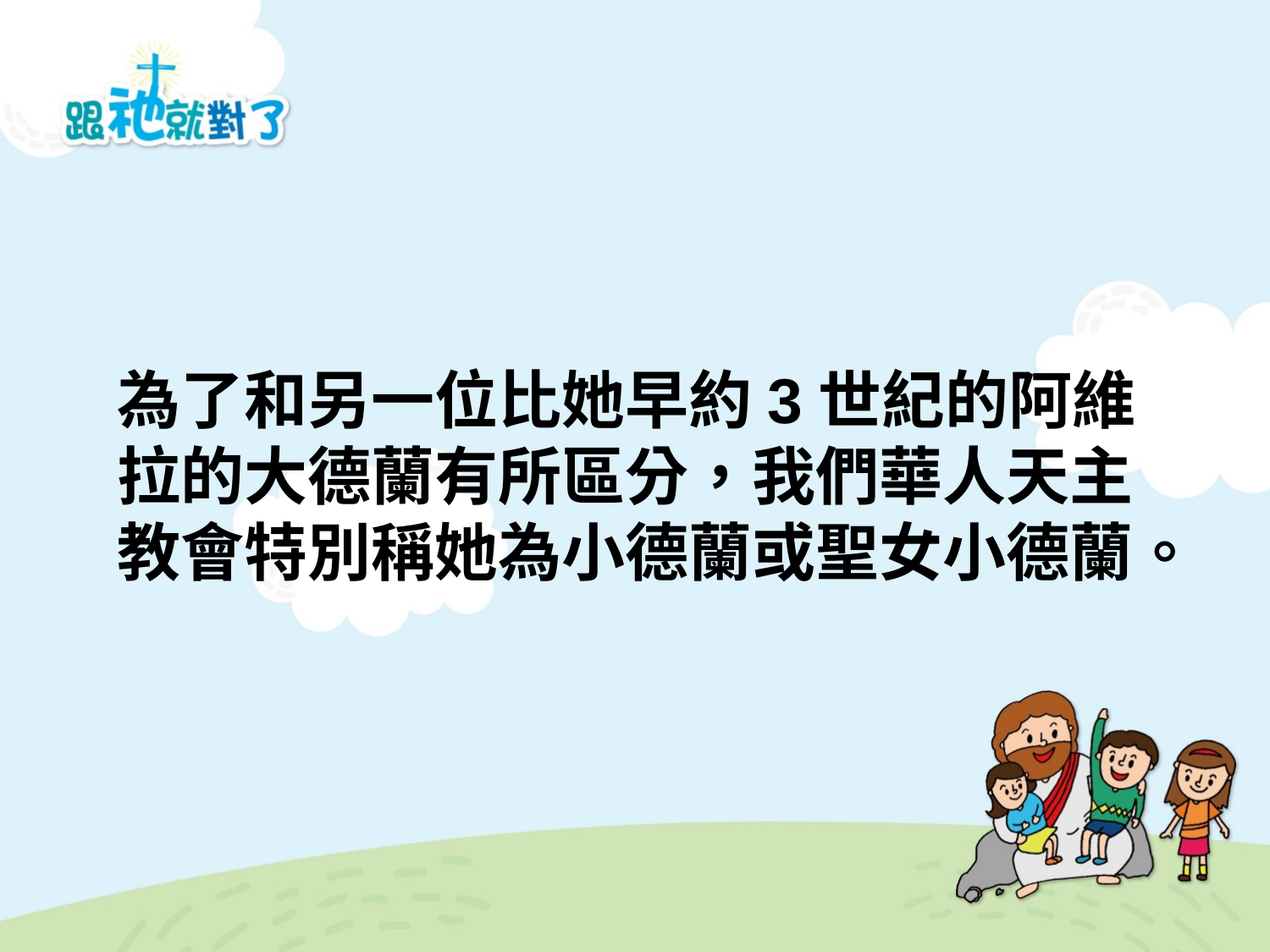

為了和另一位比她早約3世紀的阿維拉的大德蘭有所區分，我們華人天主教會特別稱她為小德蘭或聖女小德蘭。